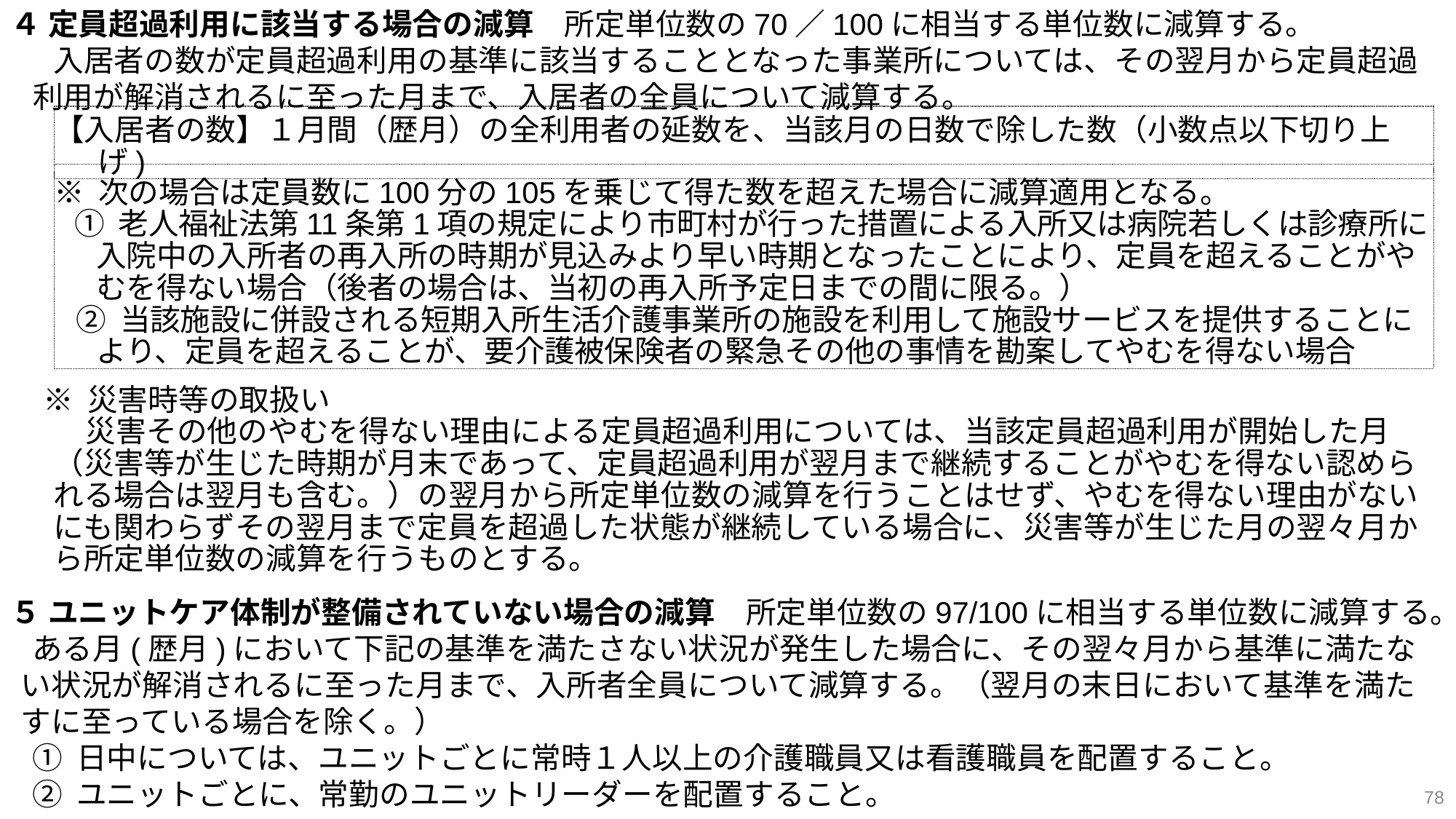

４ 定員超過利用に該当する場合の減算　所定単位数の70／100に相当する単位数に減算する。
入居者の数が定員超過利用の基準に該当することとなった事業所については、その翌月から定員超過利用が解消されるに至った月まで、入居者の全員について減算する。

※ 災害時等の取扱い
災害その他のやむを得ない理由による定員超過利用については、当該定員超過利用が開始した月（災害等が生じた時期が月末であって、定員超過利用が翌月まで継続することがやむを得ない認められる場合は翌月も含む。）の翌月から所定単位数の減算を行うことはせず、やむを得ない理由がないにも関わらずその翌月まで定員を超過した状態が継続している場合に、災害等が生じた月の翌々月から所定単位数の減算を行うものとする。

【入居者の数】１月間（歴月）の全利用者の延数を、当該月の日数で除した数（小数点以下切り上げ)
※ 次の場合は定員数に100分の105を乗じて得た数を超えた場合に減算適用となる。
① 老人福祉法第11条第1項の規定により市町村が行った措置による入所又は病院若しくは診療所に入院中の入所者の再入所の時期が見込みより早い時期となったことにより、定員を超えることがやむを得ない場合（後者の場合は、当初の再入所予定日までの間に限る。）
② 当該施設に併設される短期入所生活介護事業所の施設を利用して施設サービスを提供することにより、定員を超えることが、要介護被保険者の緊急その他の事情を勘案してやむを得ない場合
５ ユニットケア体制が整備されていない場合の減算　所定単位数の97/100に相当する単位数に減算する。
ある月(歴月)において下記の基準を満たさない状況が発生した場合に、その翌々月から基準に満たない状況が解消されるに至った月まで、入所者全員について減算する。（翌月の末日において基準を満たすに至っている場合を除く。）
① 日中については、ユニットごとに常時１人以上の介護職員又は看護職員を配置すること。
② ユニットごとに、常勤のユニットリーダーを配置すること。
78